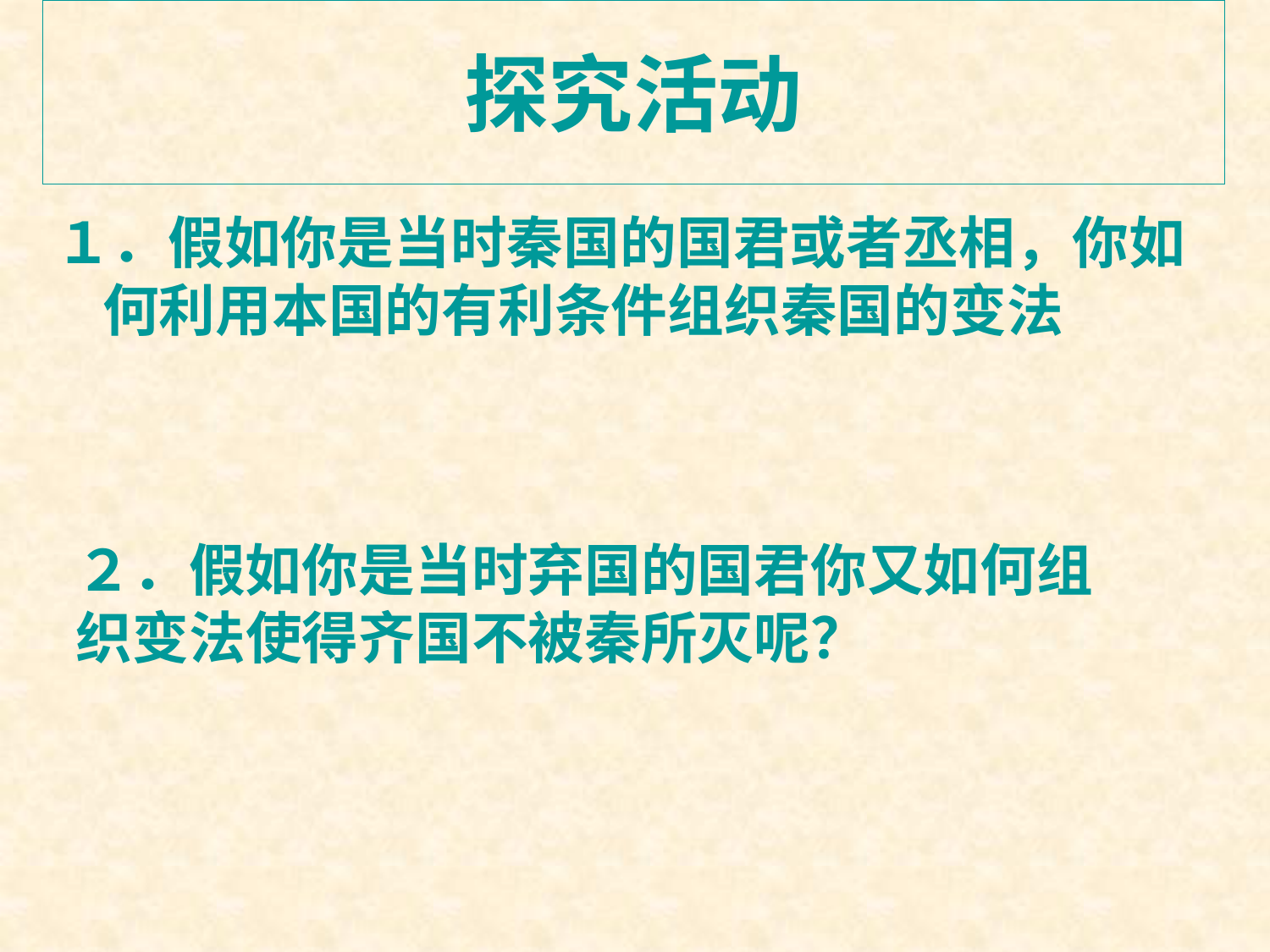

# 探究活动
１．假如你是当时秦国的国君或者丞相，你如何利用本国的有利条件组织秦国的变法
２．假如你是当时弃国的国君你又如何组织变法使得齐国不被秦所灭呢？